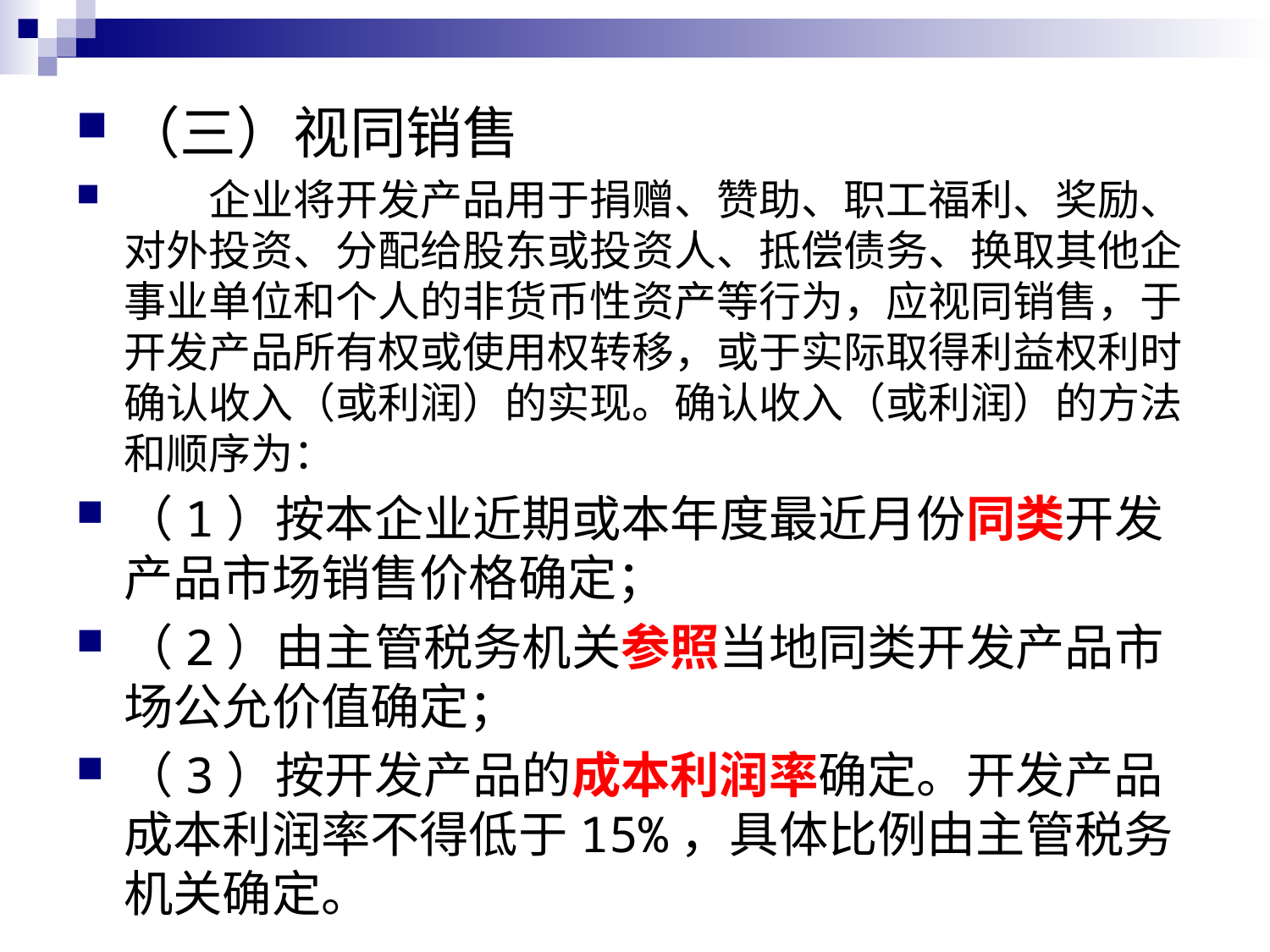

（三）视同销售
　　企业将开发产品用于捐赠、赞助、职工福利、奖励、对外投资、分配给股东或投资人、抵偿债务、换取其他企事业单位和个人的非货币性资产等行为，应视同销售，于开发产品所有权或使用权转移，或于实际取得利益权利时确认收入（或利润）的实现。确认收入（或利润）的方法和顺序为：
（1）按本企业近期或本年度最近月份同类开发产品市场销售价格确定；
（2）由主管税务机关参照当地同类开发产品市场公允价值确定；
（3）按开发产品的成本利润率确定。开发产品成本利润率不得低于15%，具体比例由主管税务机关确定。